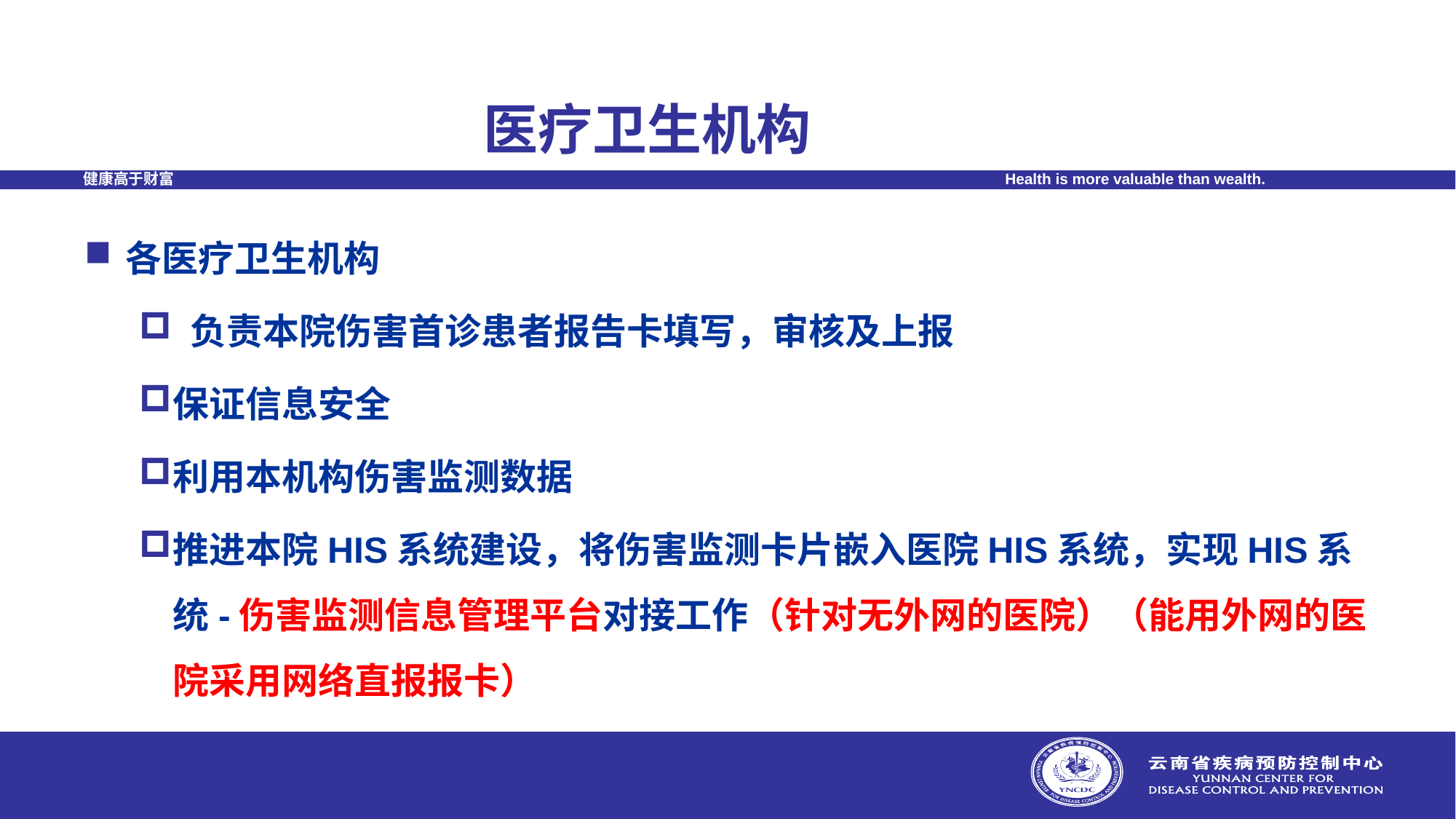

# 医疗卫生机构
各医疗卫生机构
 负责本院伤害首诊患者报告卡填写，审核及上报
保证信息安全
利用本机构伤害监测数据
推进本院HIS系统建设，将伤害监测卡片嵌入医院HIS系统，实现HIS系统-伤害监测信息管理平台对接工作（针对无外网的医院）（能用外网的医院采用网络直报报卡）